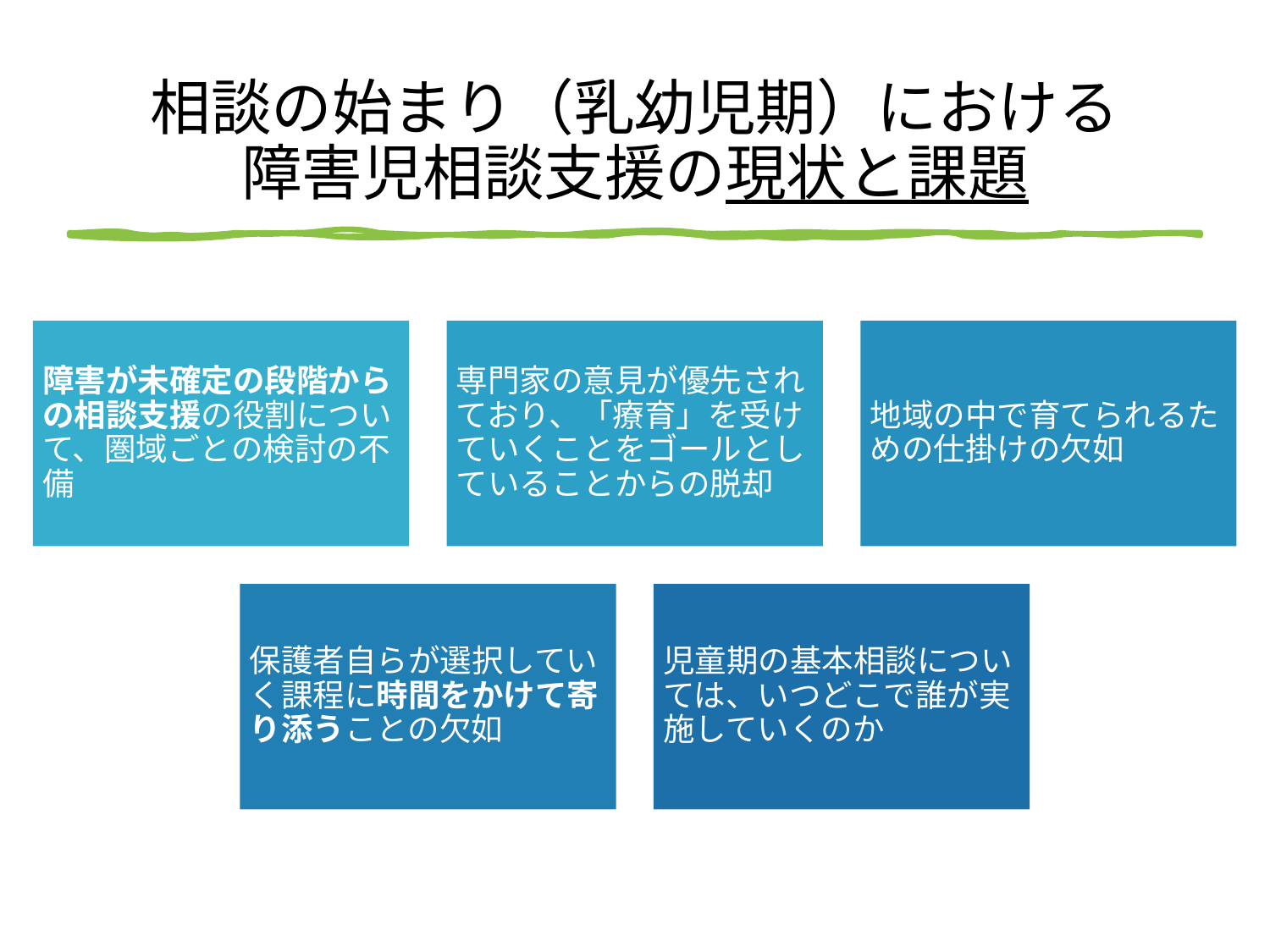

# 相談の始まり（乳幼児期）における 障害児相談支援の現状と課題
障害が未確定の段階からの相談支援の役割について、圏域ごとの検討の不備
専門家の意見が優先されており、「療育」を受けていくことをゴールとしていることからの脱却
地域の中で育てられるための仕掛けの欠如
保護者自らが選択していく課程に時間をかけて寄り添うことの欠如
児童期の基本相談については、いつどこで誰が実施していくのか

12